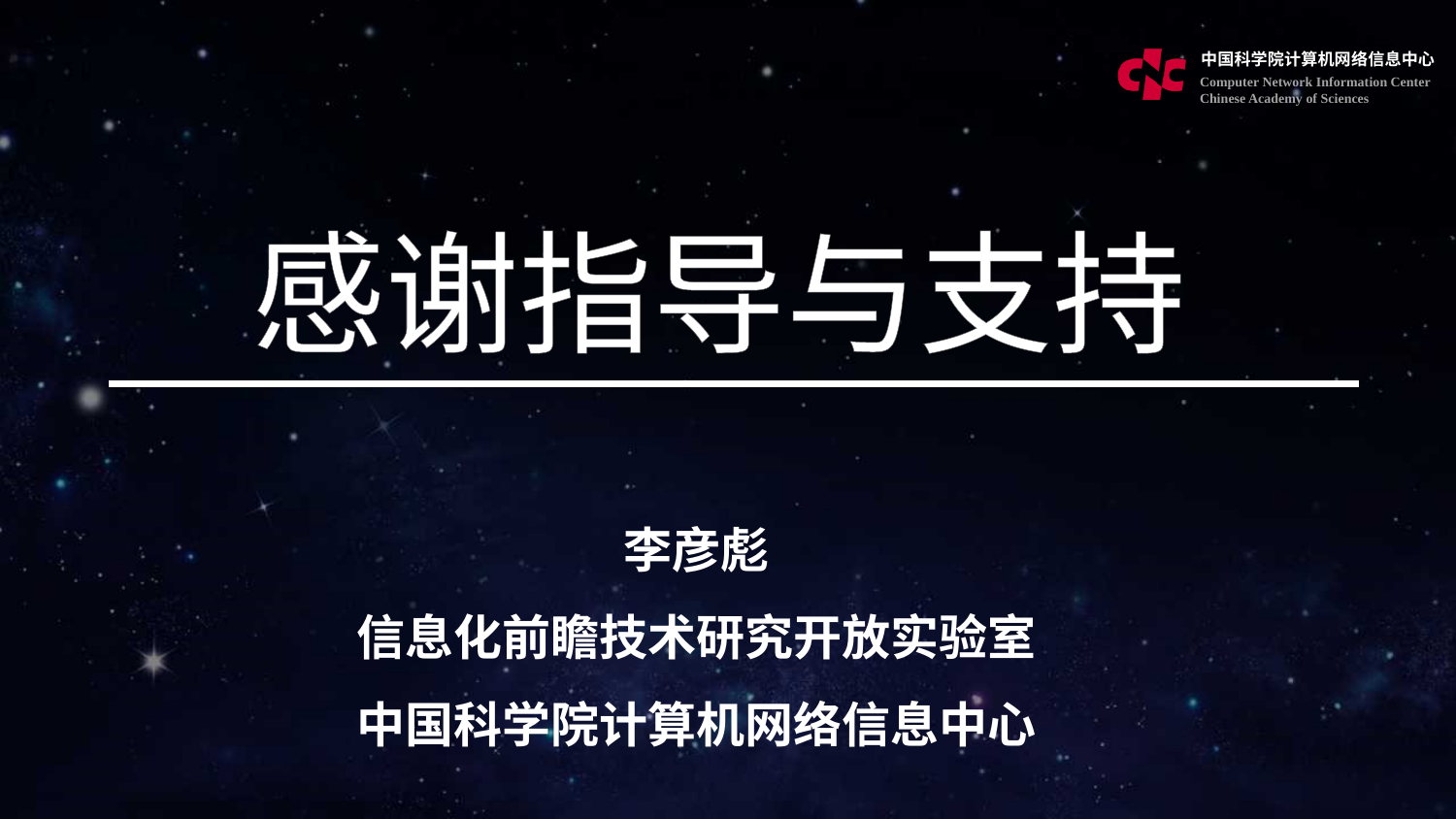

感谢指导与支持
李彦彪
信息化前瞻技术研究开放实验室
中国科学院计算机网络信息中心